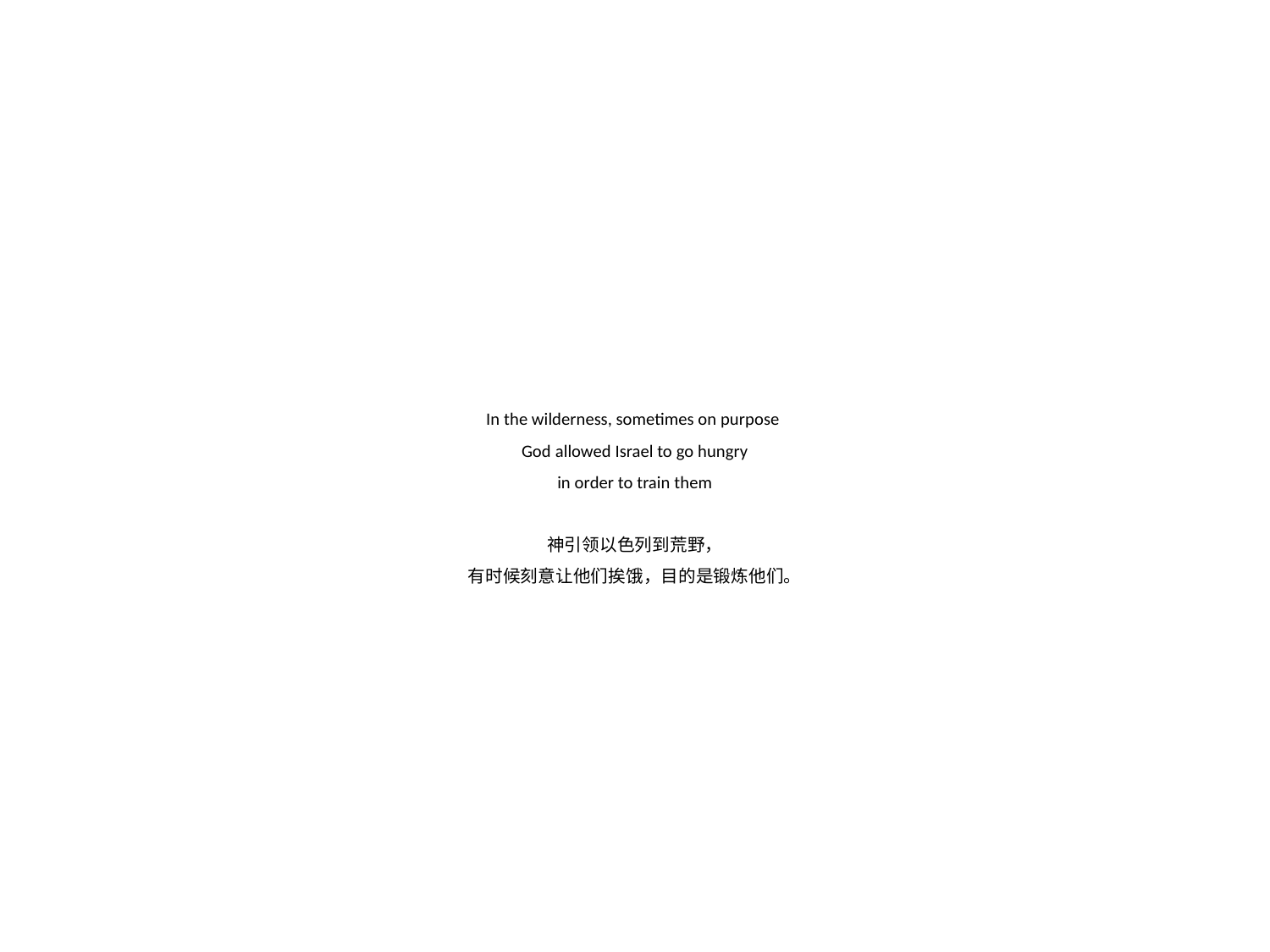

# In the wilderness, sometimes on purpose God allowed Israel to go hungry in order to train them 神引领以色列到荒野， 有时候刻意让他们挨饿，目的是锻炼他们。